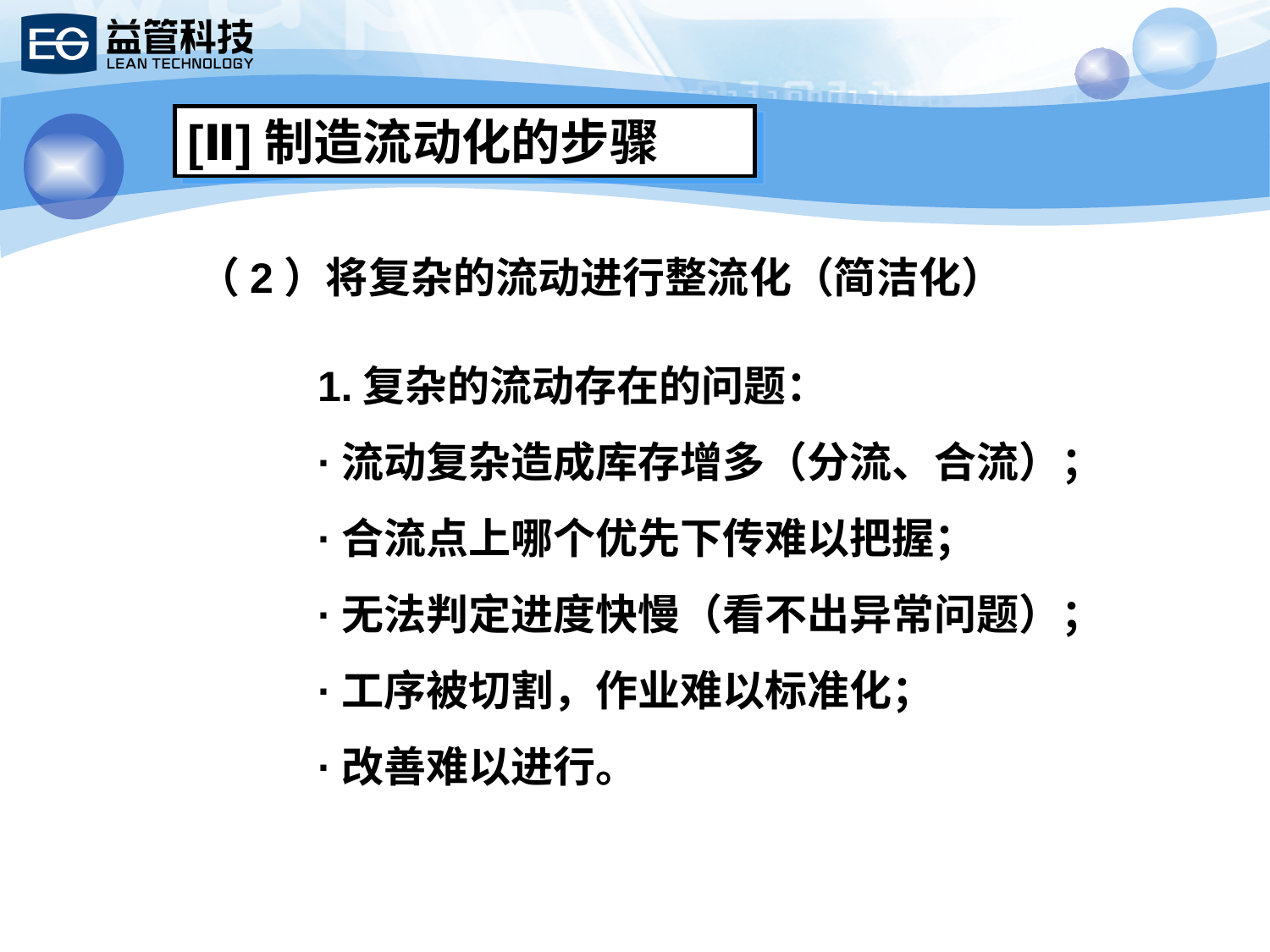

[Ⅱ]制造流动化的步骤
（2）将复杂的流动进行整流化（简洁化）
1.复杂的流动存在的问题：
·流动复杂造成库存增多（分流、合流）；
·合流点上哪个优先下传难以把握；
·无法判定进度快慢（看不出异常问题）；
·工序被切割，作业难以标准化；
·改善难以进行。